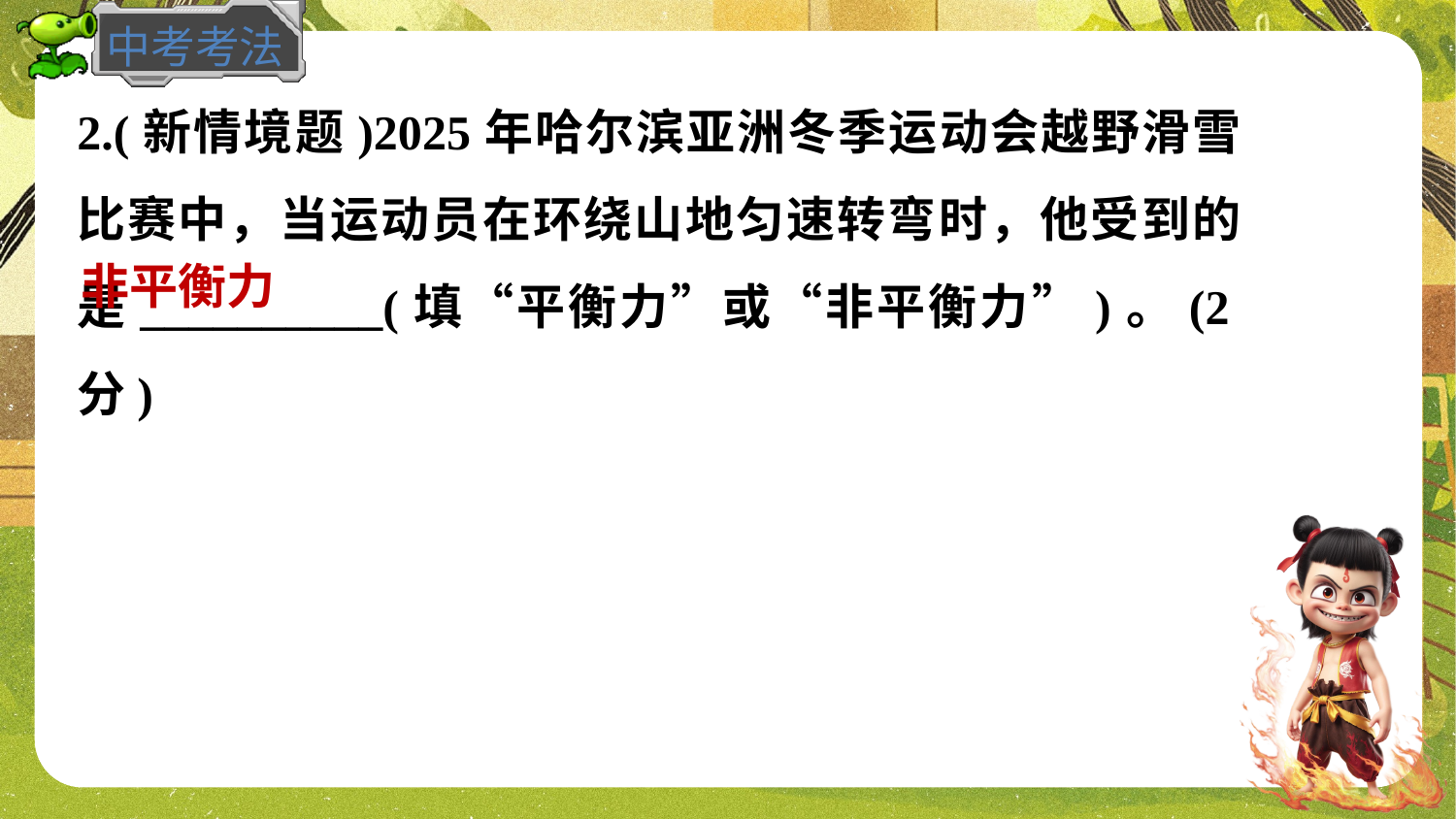

2.(新情境题)2025年哈尔滨亚洲冬季运动会越野滑雪比赛中，当运动员在环绕山地匀速转弯时，他受到的是__________(填“平衡力”或“非平衡力”)。(2分)
非平衡力